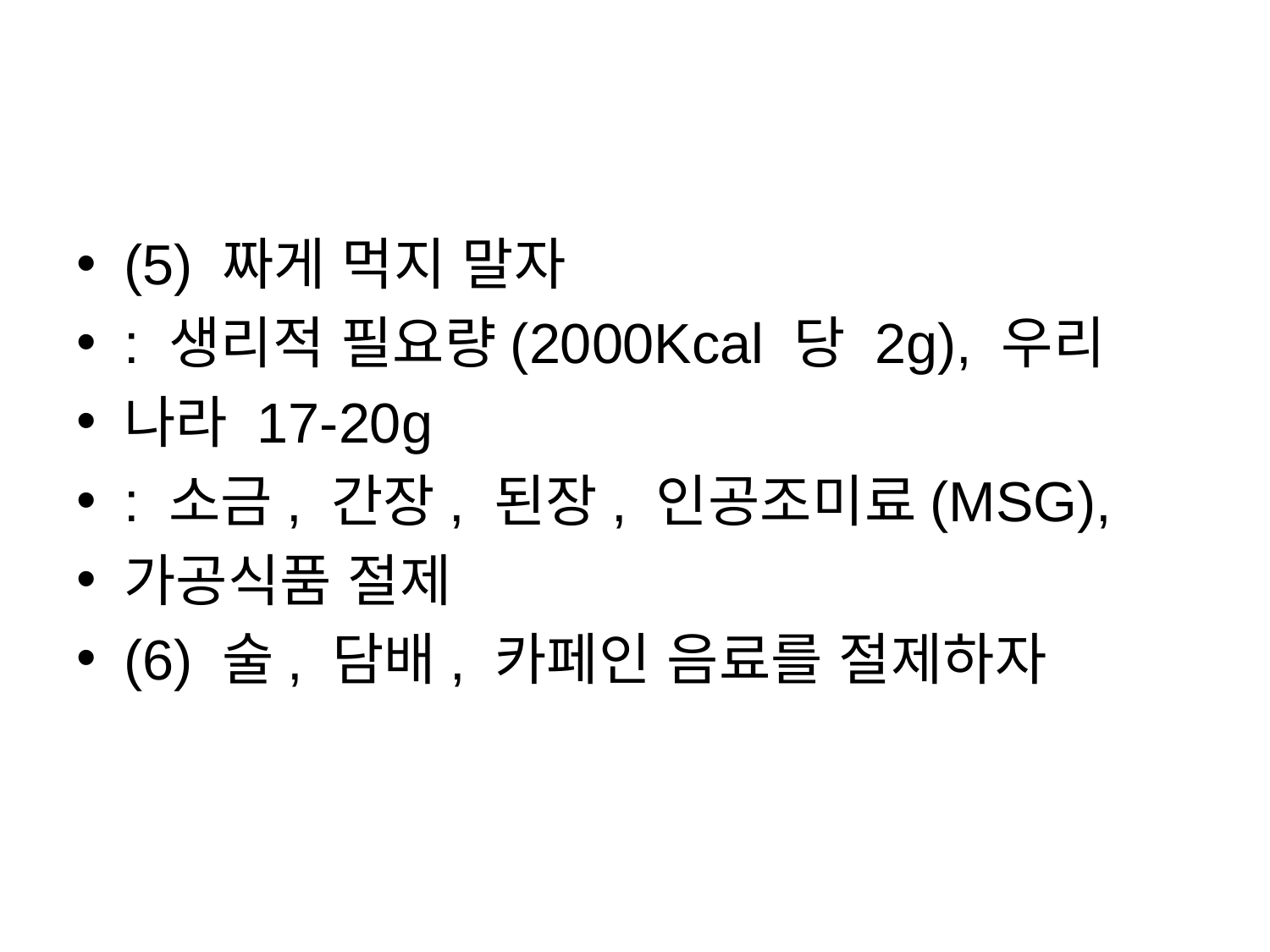

#
(5) 짜게 먹지 말자
: 생리적 필요량(2000Kcal 당 2g), 우리
나라 17-20g
: 소금, 간장, 된장, 인공조미료(MSG),
가공식품 절제
(6) 술, 담배, 카페인 음료를 절제하자